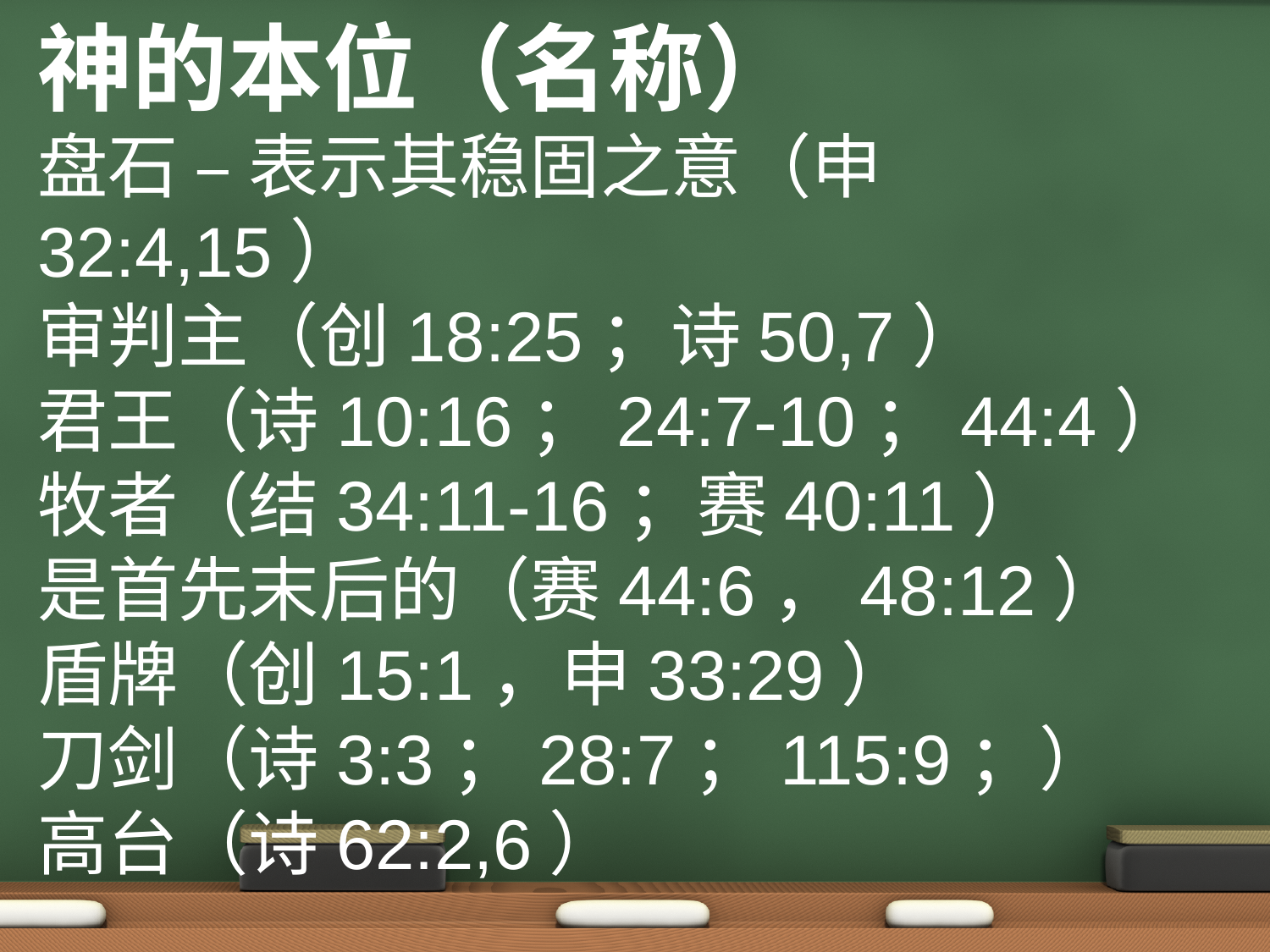

神的本位（名称）
盘石 – 表示其稳固之意（申32:4,15）
审判主（创18:25；诗50,7）
君王（诗10:16；24:7-10；44:4）
牧者（结34:11-16；赛40:11）
是首先末后的（赛44:6，48:12）
盾牌（创15:1，申33:29）
刀剑（诗3:3；28:7；115:9；）
高台（诗62:2,6）